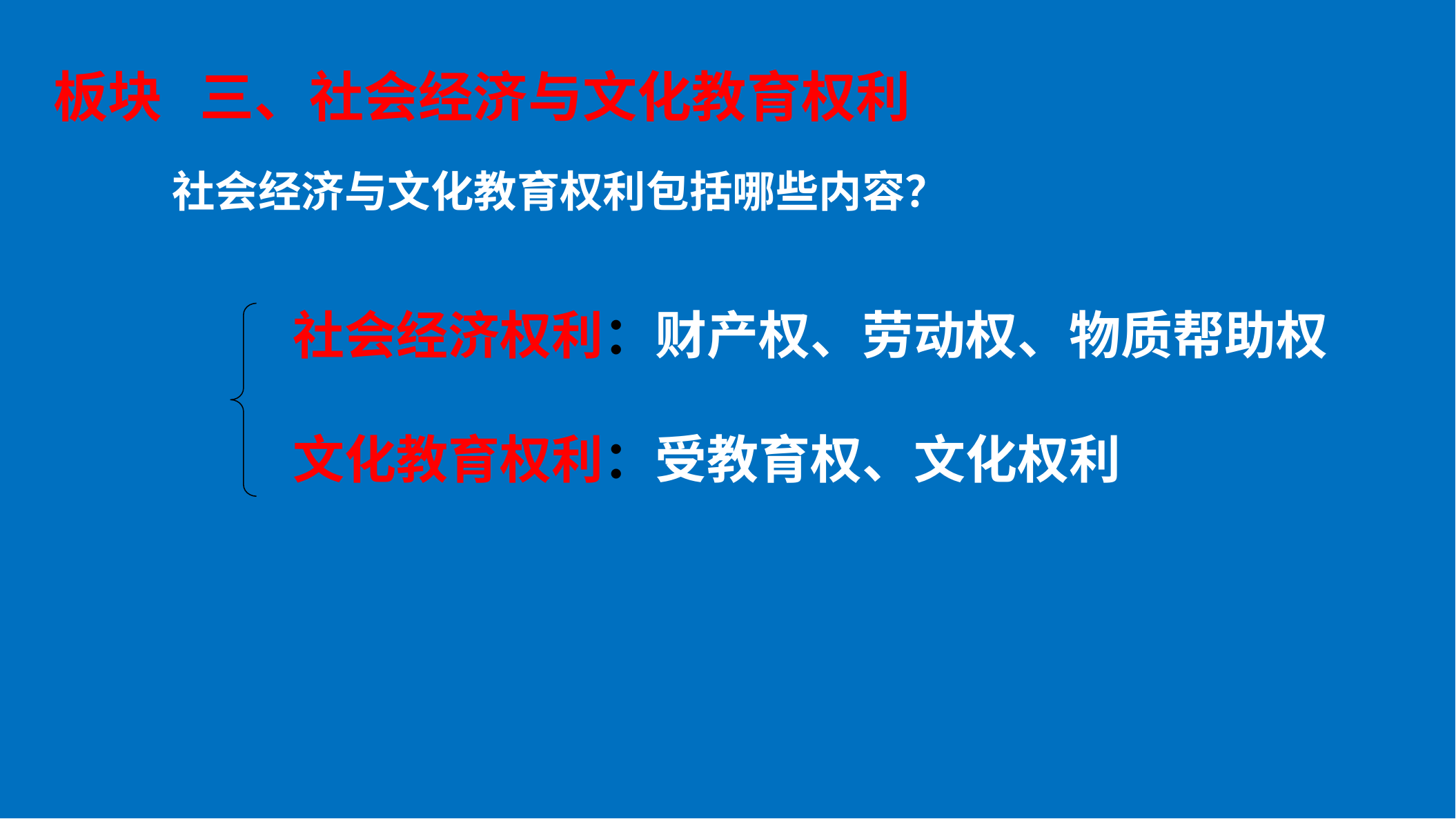

板块   三、社会经济与文化教育权利
社会经济与文化教育权利包括哪些内容？
社会经济权利：财产权、劳动权、物质帮助权

文化教育权利：受教育权、文化权利